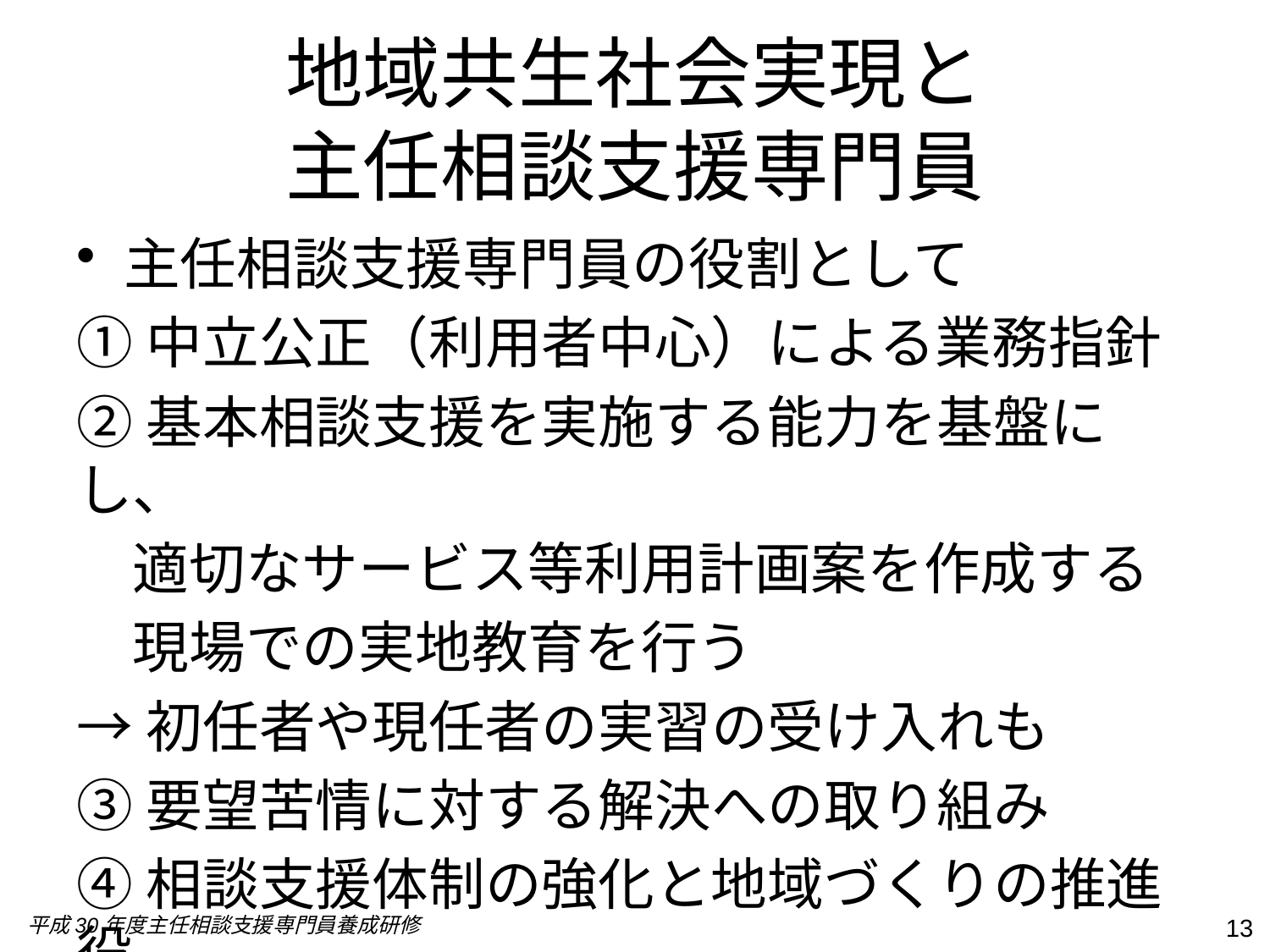

# 地域共生社会実現と 主任相談支援専門員
主任相談支援専門員の役割として
①中立公正（利用者中心）による業務指針
②基本相談支援を実施する能力を基盤にし、
　適切なサービス等利用計画案を作成する
　現場での実地教育を行う
→初任者や現任者の実習の受け入れも
③要望苦情に対する解決への取り組み
④相談支援体制の強化と地域づくりの推進役
平成30年度主任相談支援専門員養成研修
13